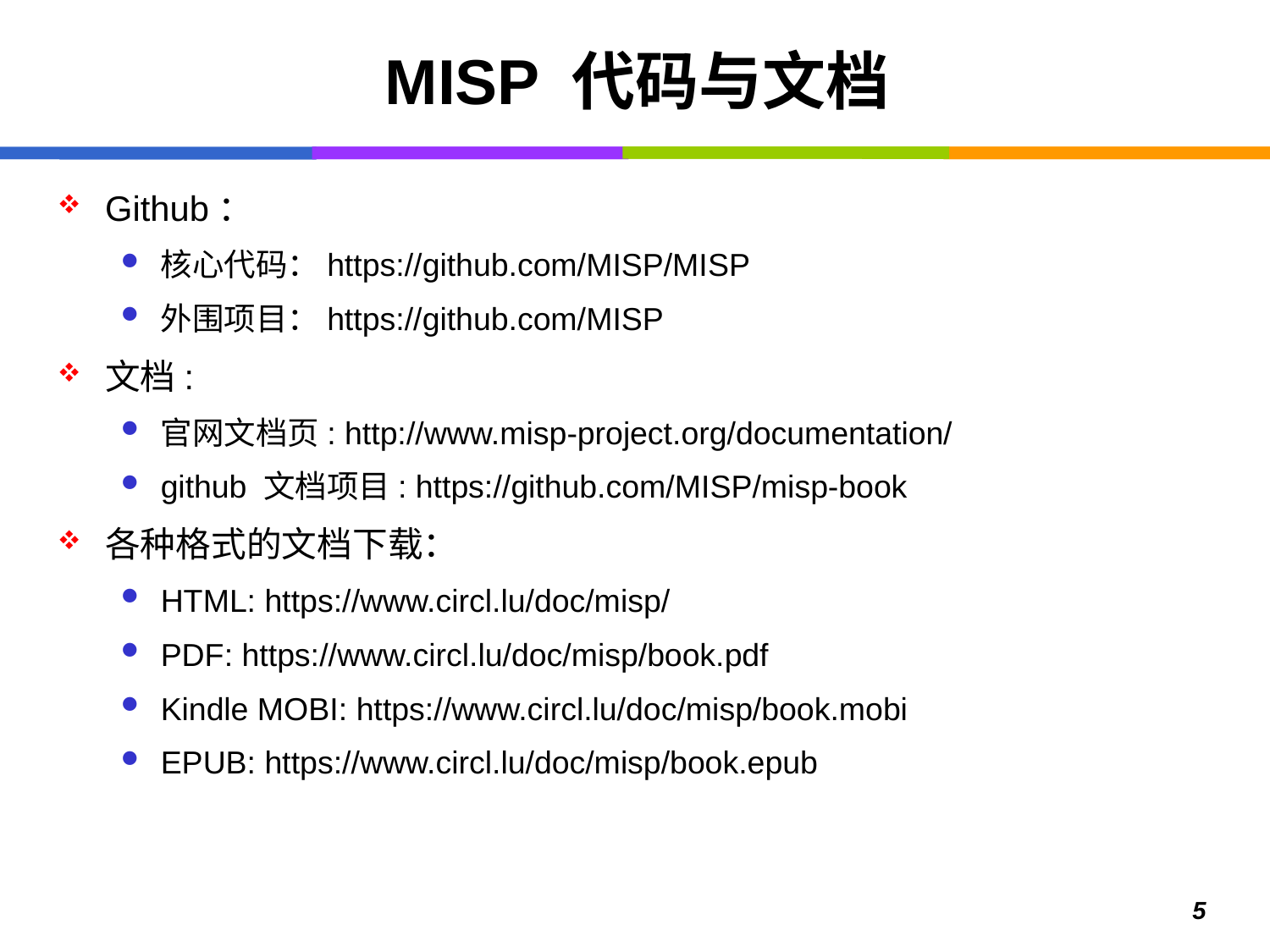

# MISP 代码与文档
Github：
核心代码：https://github.com/MISP/MISP
外围项目：https://github.com/MISP
文档:
官网文档页: http://www.misp-project.org/documentation/
github 文档项目: https://github.com/MISP/misp-book
各种格式的文档下载：
HTML: https://www.circl.lu/doc/misp/
PDF: https://www.circl.lu/doc/misp/book.pdf
Kindle MOBI: https://www.circl.lu/doc/misp/book.mobi
EPUB: https://www.circl.lu/doc/misp/book.epub
5